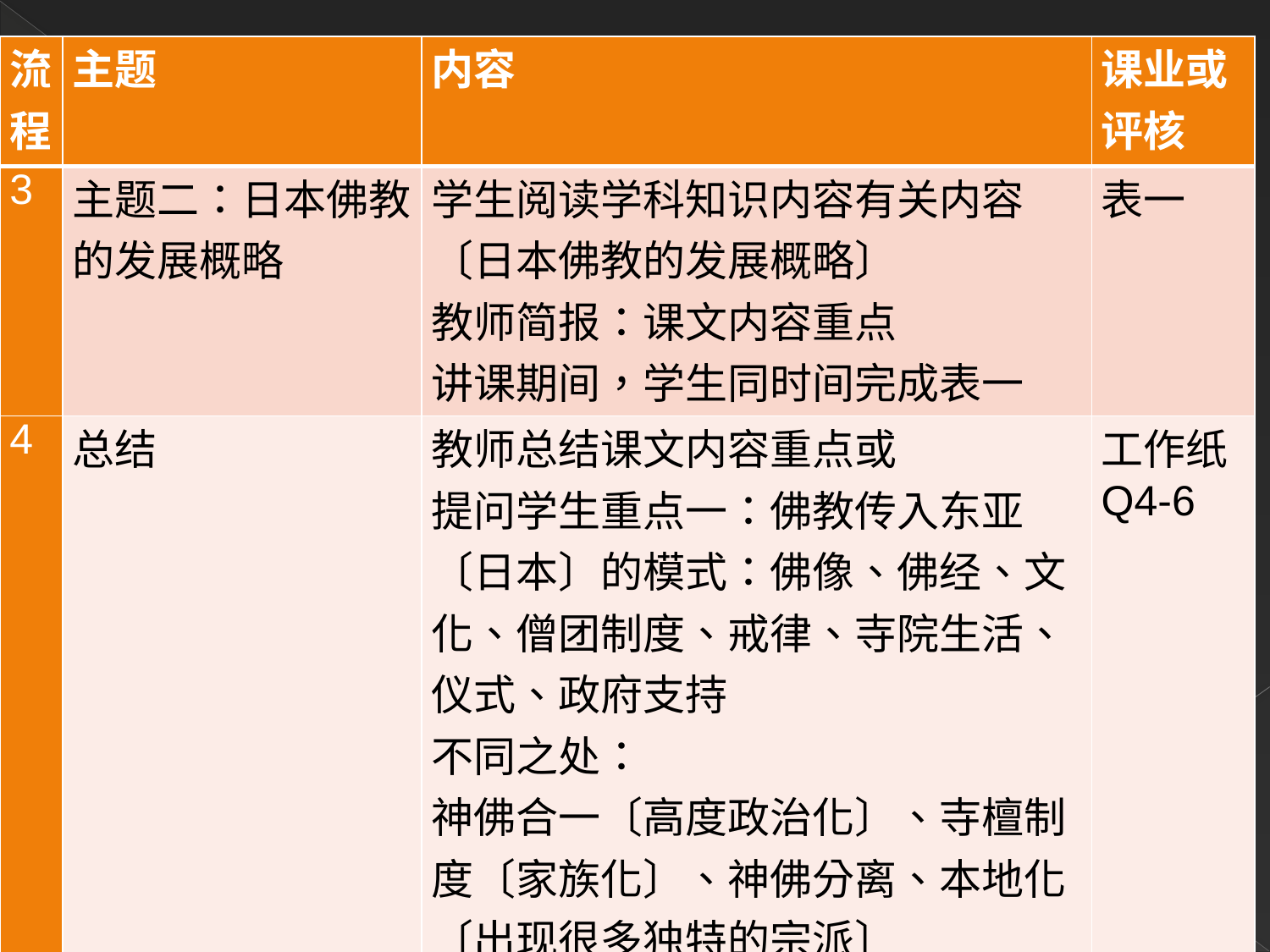

| 流程 | 主题 | 内容 | 课业或评核 |
| --- | --- | --- | --- |
| 3 | 主题二：日本佛教的发展概略 | 学生阅读学科知识内容有关内容〔日本佛教的发展概略〕 教师简报：课文内容重点 讲课期间，学生同时间完成表一 | 表一 |
| 4 | 总结 | 教师总结课文内容重点或 提问学生重点一：佛教传入东亚〔日本〕的模式：佛像、佛经、文化、僧团制度、戒律、寺院生活、仪式、政府支持 不同之处： 神佛合一〔高度政治化〕、寺檀制度〔家族化〕、神佛分离、本地化〔出现很多独特的宗派〕 | 工作纸 Q4-6 |
#